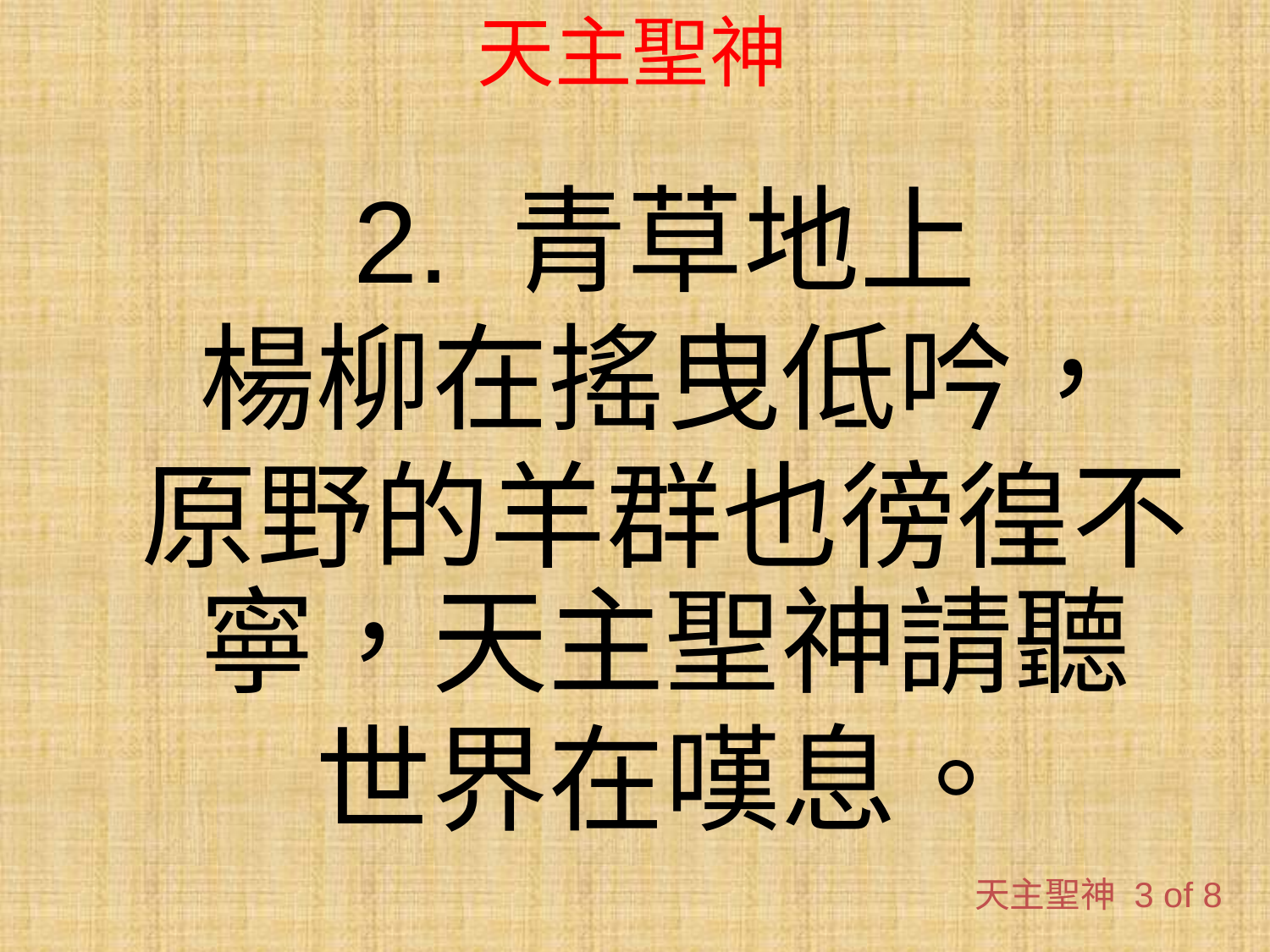

# 天主聖神
2. 青草地上
楊柳在搖曳低吟，
原野的羊群也徬徨不寧，天主聖神請聽
世界在嘆息。
天主聖神 3 of 8